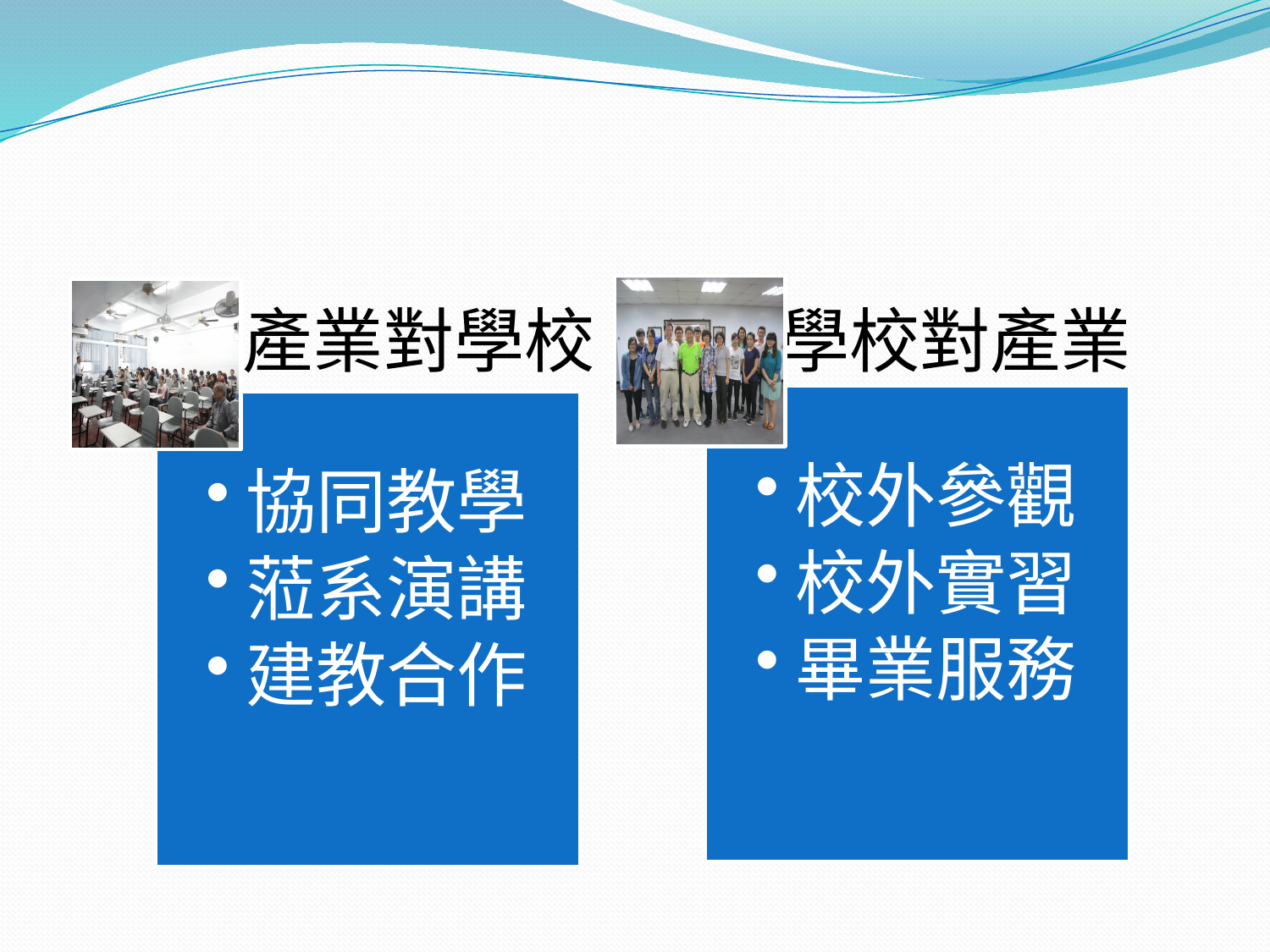

#
產業對學校
協同教學
蒞系演講
建教合作
學校對產業
校外參觀
校外實習
畢業服務